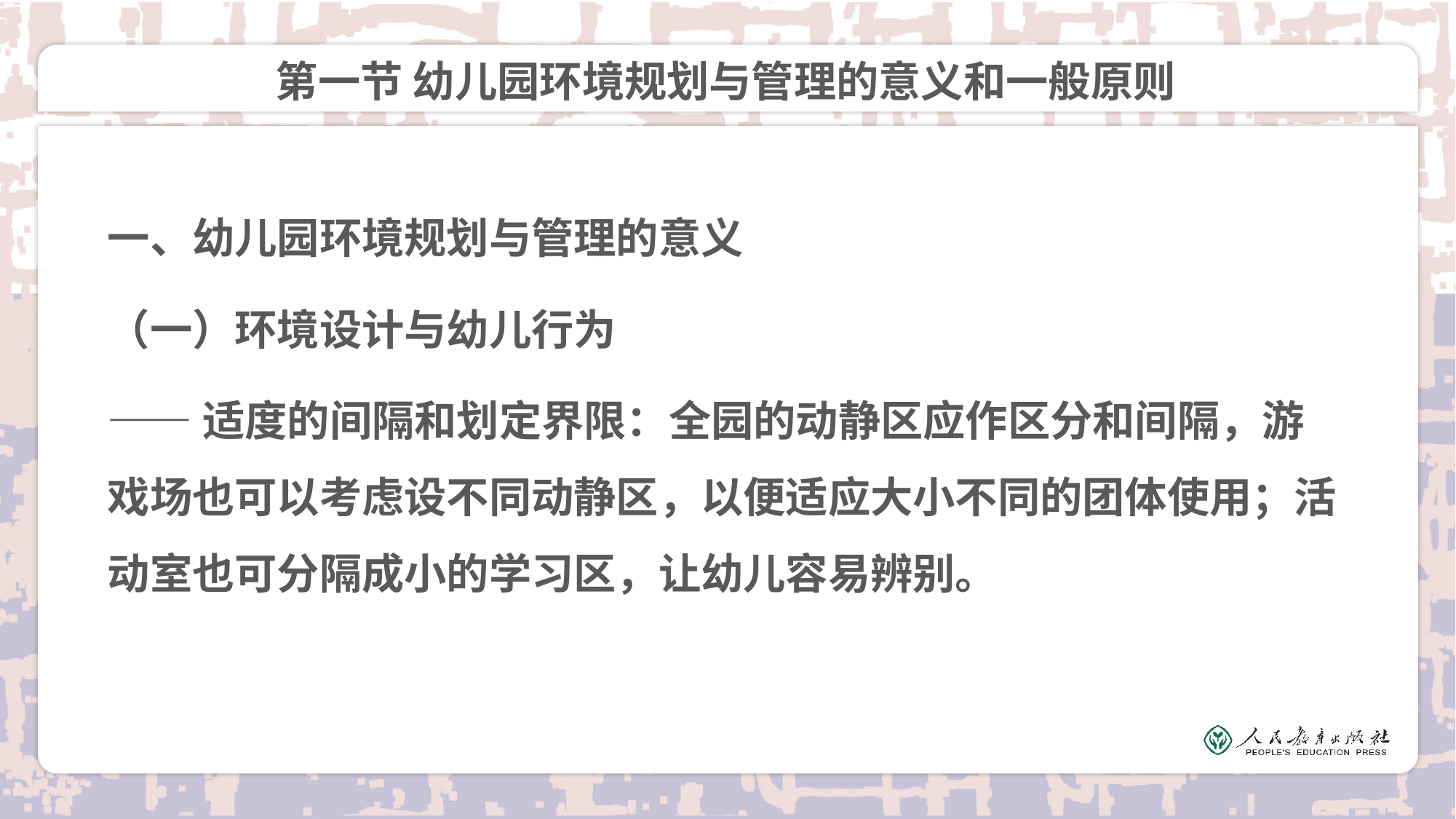

# 第一节 幼儿园环境规划与管理的意义和一般原则
一、幼儿园环境规划与管理的意义
（一）环境设计与幼儿行为
——适度的间隔和划定界限：全园的动静区应作区分和间隔，游戏场也可以考虑设不同动静区，以便适应大小不同的团体使用；活动室也可分隔成小的学习区，让幼儿容易辨别。